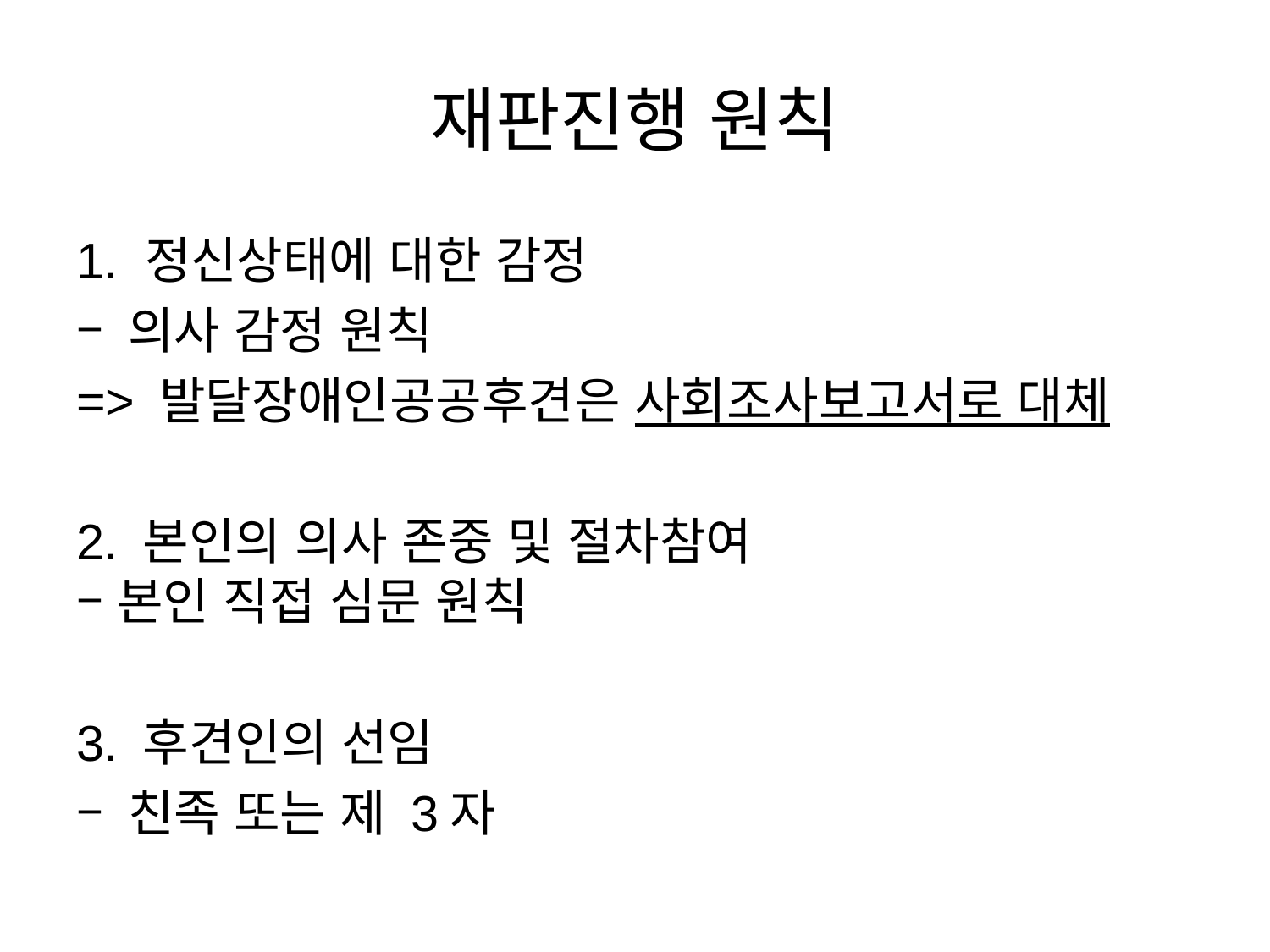

# 재판진행 원칙
정신상태에 대한 감정
– 의사 감정 원칙
=> 발달장애인공공후견은 사회조사보고서로 대체

2. 본인의 의사 존중 및 절차참여                                – 본인 직접 심문 원칙

3. 후견인의 선임
– 친족 또는 제 3자